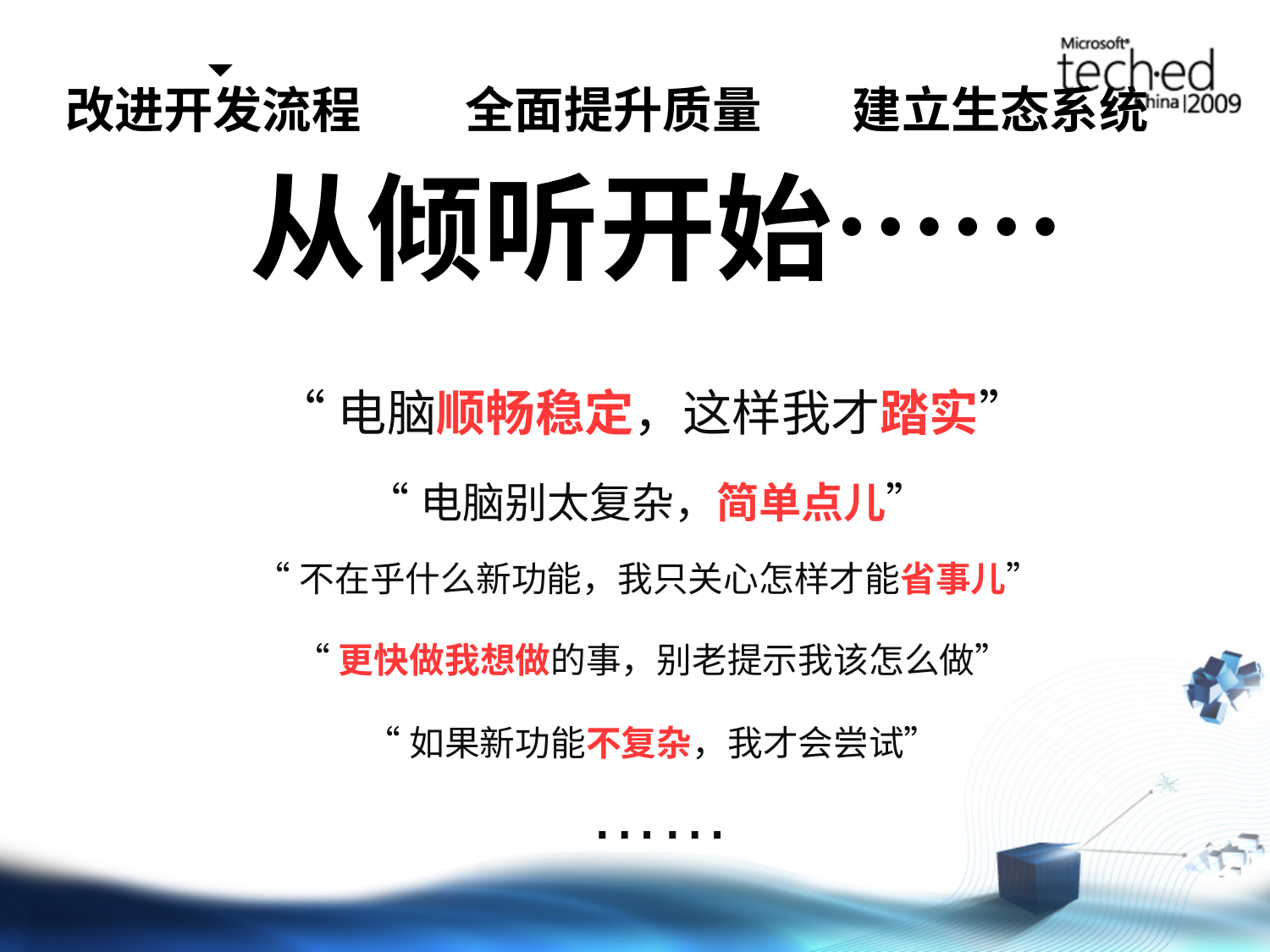

改进开发流程
全面提升质量
建立生态系统
从倾听开始……
“电脑顺畅稳定，这样我才踏实”
“电脑别太复杂，简单点儿”
“不在乎什么新功能，我只关心怎样才能省事儿”
“更快做我想做的事，别老提示我该怎么做”
“如果新功能不复杂，我才会尝试”
……